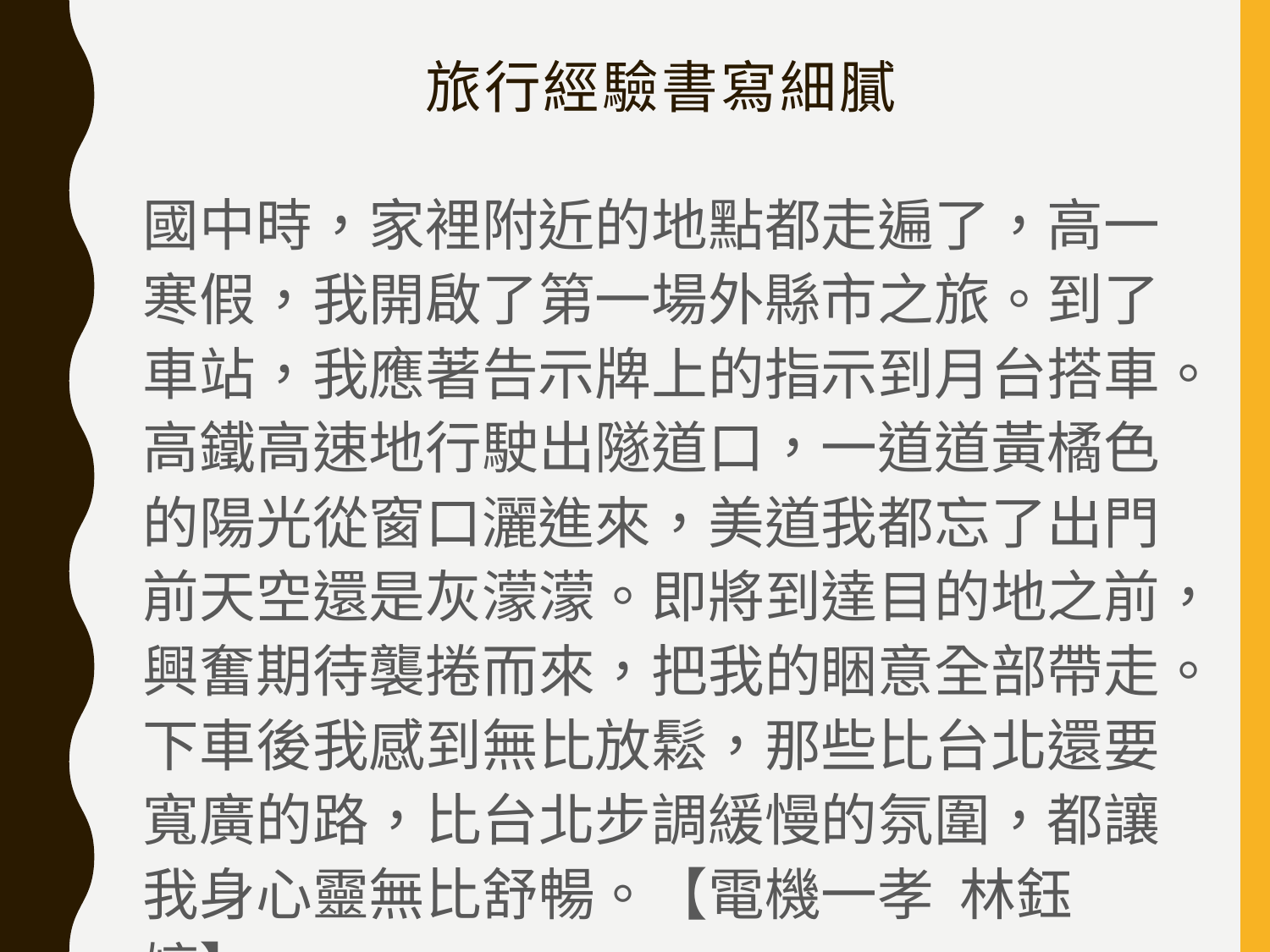

# 旅行經驗書寫細膩
國中時，家裡附近的地點都走遍了，高一寒假，我開啟了第一場外縣市之旅。到了車站，我應著告示牌上的指示到月台搭車。高鐵高速地行駛出隧道口，一道道黃橘色的陽光從窗口灑進來，美道我都忘了出門前天空還是灰濛濛。即將到達目的地之前，興奮期待襲捲而來，把我的睏意全部帶走。下車後我感到無比放鬆，那些比台北還要寬廣的路，比台北步調緩慢的氛圍，都讓我身心靈無比舒暢。【電機一孝  林鈺婷】